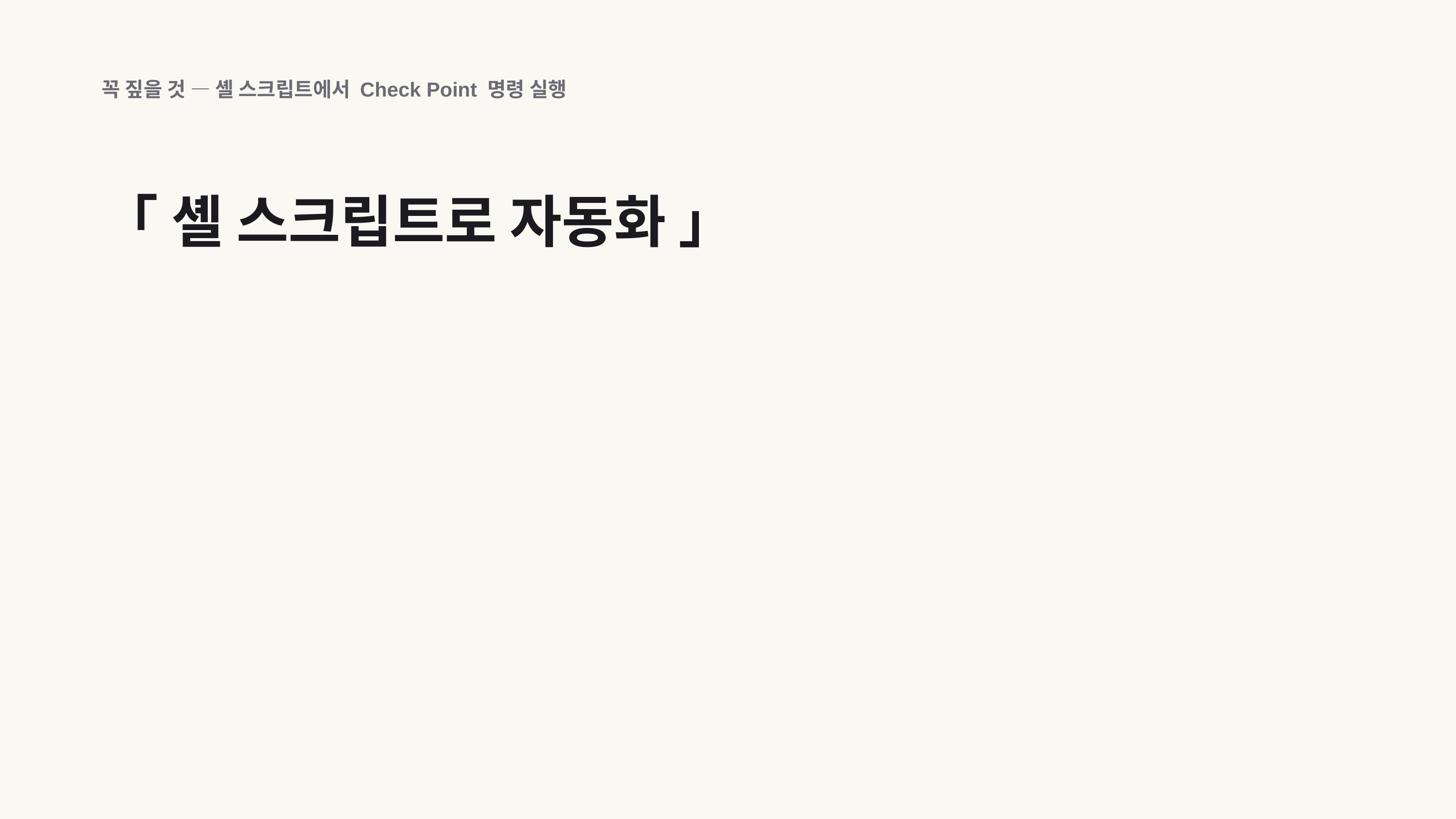

꼭 짚을 것 — 셸 스크립트에서 Check Point 명령 실행
「 셸 스크립트로 자동화 」